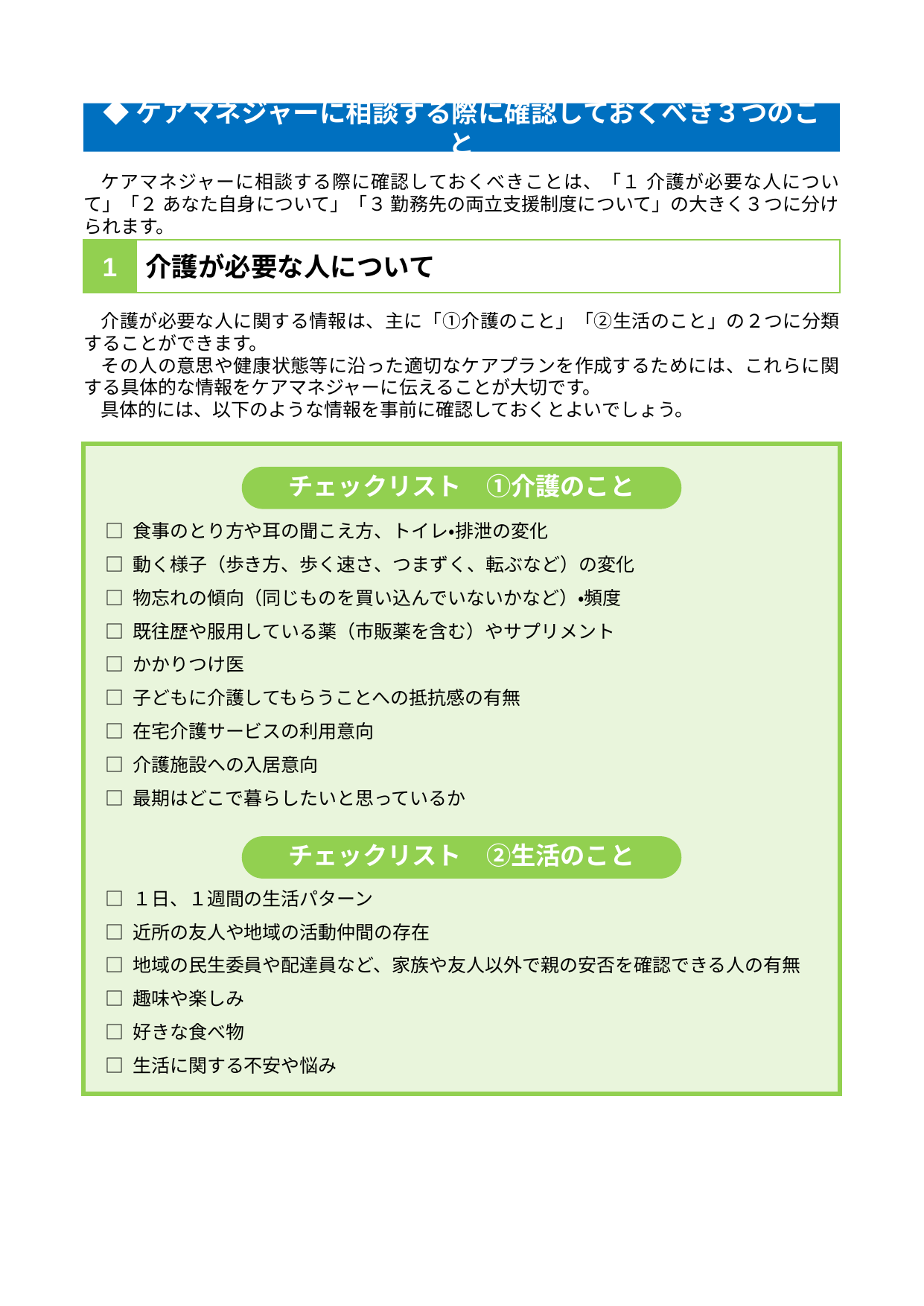

◆ケアマネジャーに相談する際に確認しておくべき３つのこと
ケアマネジャーに相談する際に確認しておくべきことは、「１ 介護が必要な人について」「２ あなた自身について」「３ 勤務先の両立支援制度について」の大きく３つに分けられます。
1
介護が必要な人について
介護が必要な人に関する情報は、主に「①介護のこと」「②生活のこと」の２つに分類することができます。
その人の意思や健康状態等に沿った適切なケアプランを作成するためには、これらに関する具体的な情報をケアマネジャーに伝えることが大切です。
具体的には、以下のような情報を事前に確認しておくとよいでしょう。

□ 食事のとり方や耳の聞こえ方、トイレ・排泄の変化
□ 動く様子（歩き方、歩く速さ、つまずく、転ぶなど）の変化
□ 物忘れの傾向（同じものを買い込んでいないかなど）・頻度
□ 既往歴や服用している薬（市販薬を含む）やサプリメント
□ かかりつけ医
□ 子どもに介護してもらうことへの抵抗感の有無
□ 在宅介護サービスの利用意向
□ 介護施設への入居意向
□ 最期はどこで暮らしたいと思っているか

□ １日、１週間の生活パターン
□ 近所の友人や地域の活動仲間の存在
□ 地域の民生委員や配達員など、家族や友人以外で親の安否を確認できる人の有無
□ 趣味や楽しみ
□ 好きな食べ物
□ 生活に関する不安や悩み
チェックリスト　①介護のこと
チェックリスト　②生活のこと